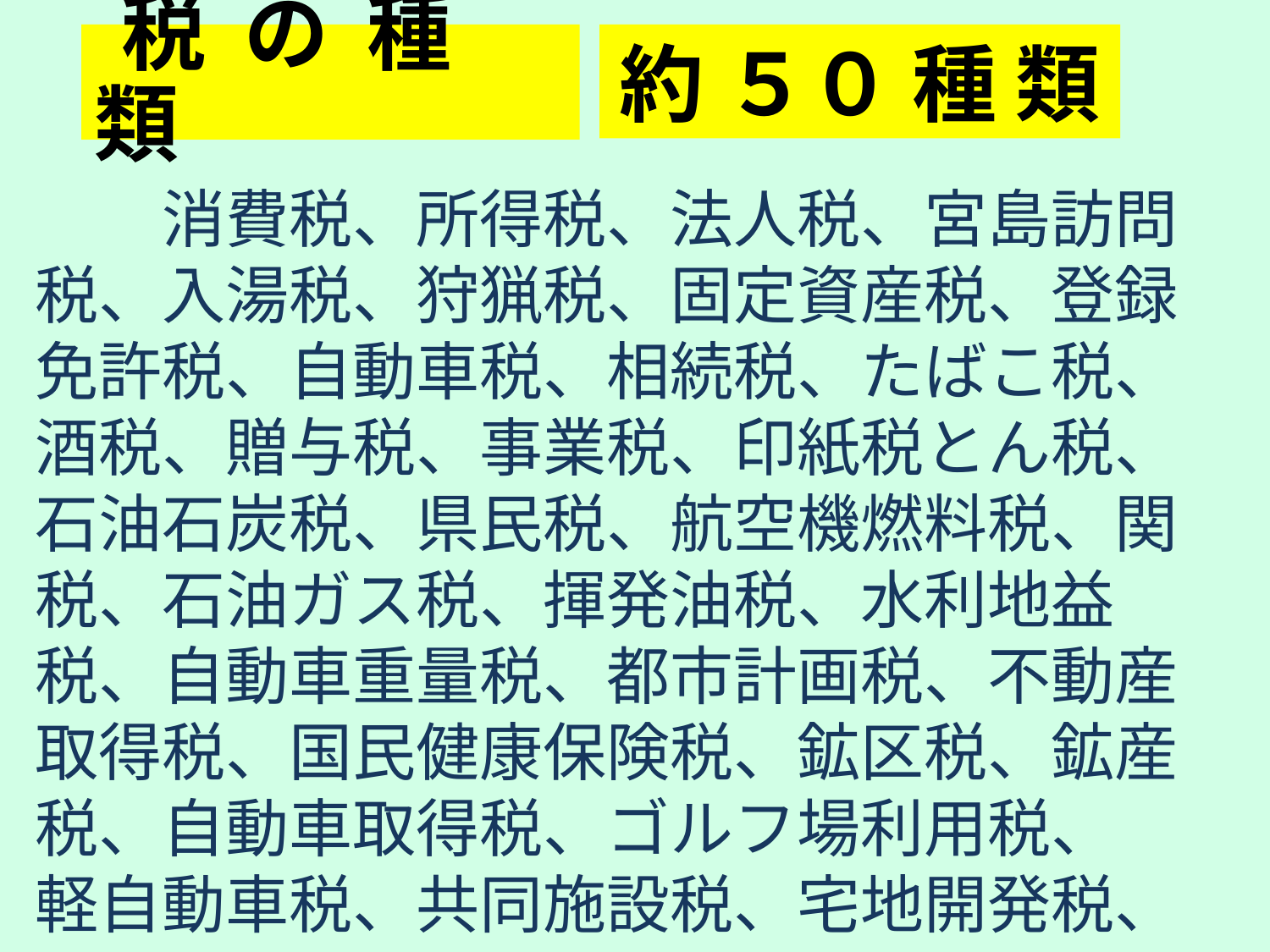

# 税  の  種  類
約 ５０ 種 類
　　消費税、所得税、法人税、宮島訪問税、入湯税、狩猟税、固定資産税、登録免許税、自動車税、相続税、たばこ税、酒税、贈与税、事業税、印紙税とん税、石油石炭税、県民税、航空機燃料税、関税、石油ガス税、揮発油税、水利地益税、自動車重量税、都市計画税、不動産取得税、国民健康保険税、鉱区税、鉱産税、自動車取得税、ゴルフ場利用税、　軽自動車税、共同施設税、宅地開発税、